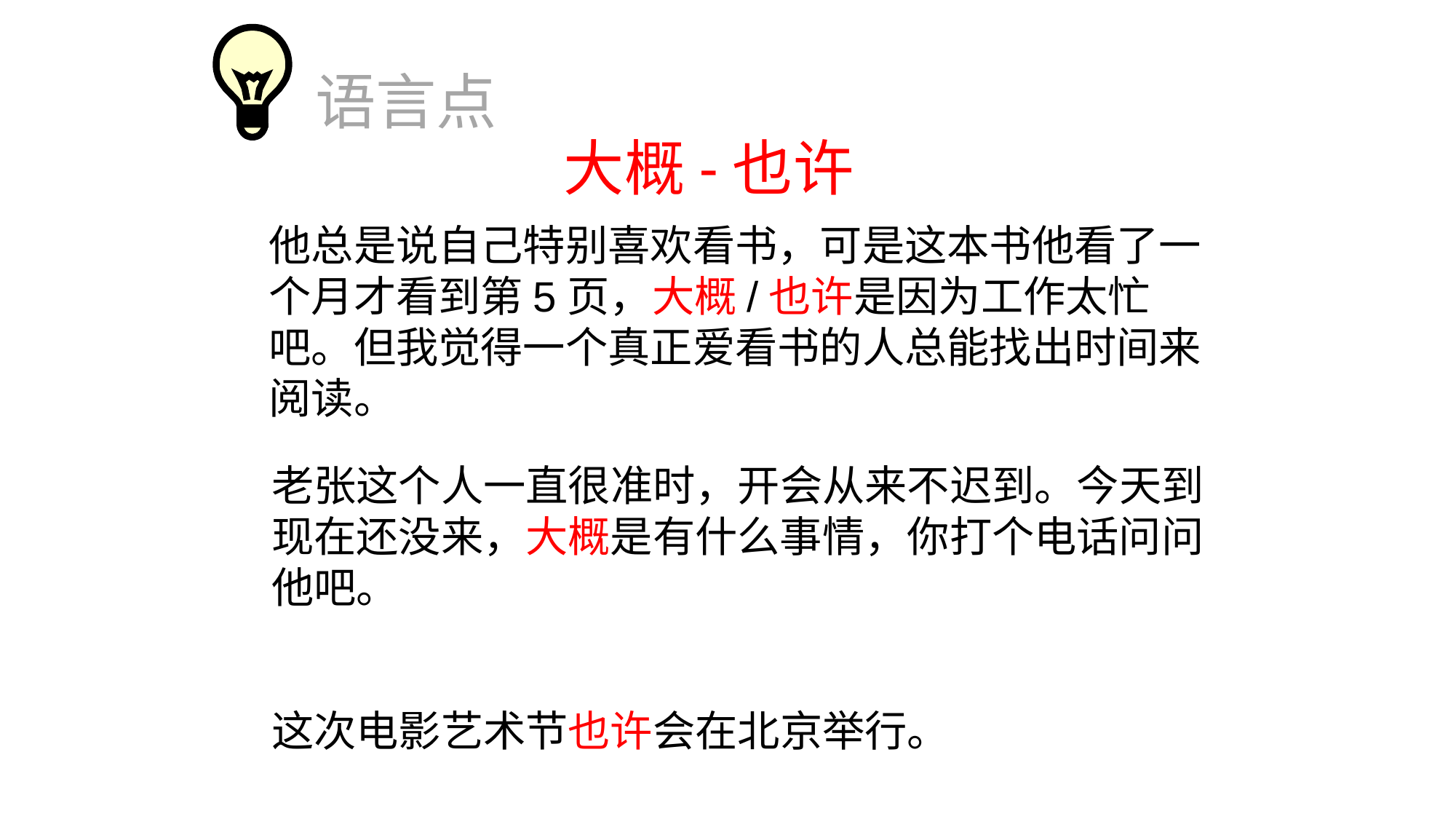

语言点
大概-也许
他总是说自己特别喜欢看书，可是这本书他看了一个月才看到第5页，大概/也许是因为工作太忙吧。但我觉得一个真正爱看书的人总能找出时间来阅读。
老张这个人一直很准时，开会从来不迟到。今天到现在还没来，大概是有什么事情，你打个电话问问他吧。
这次电影艺术节也许会在北京举行。